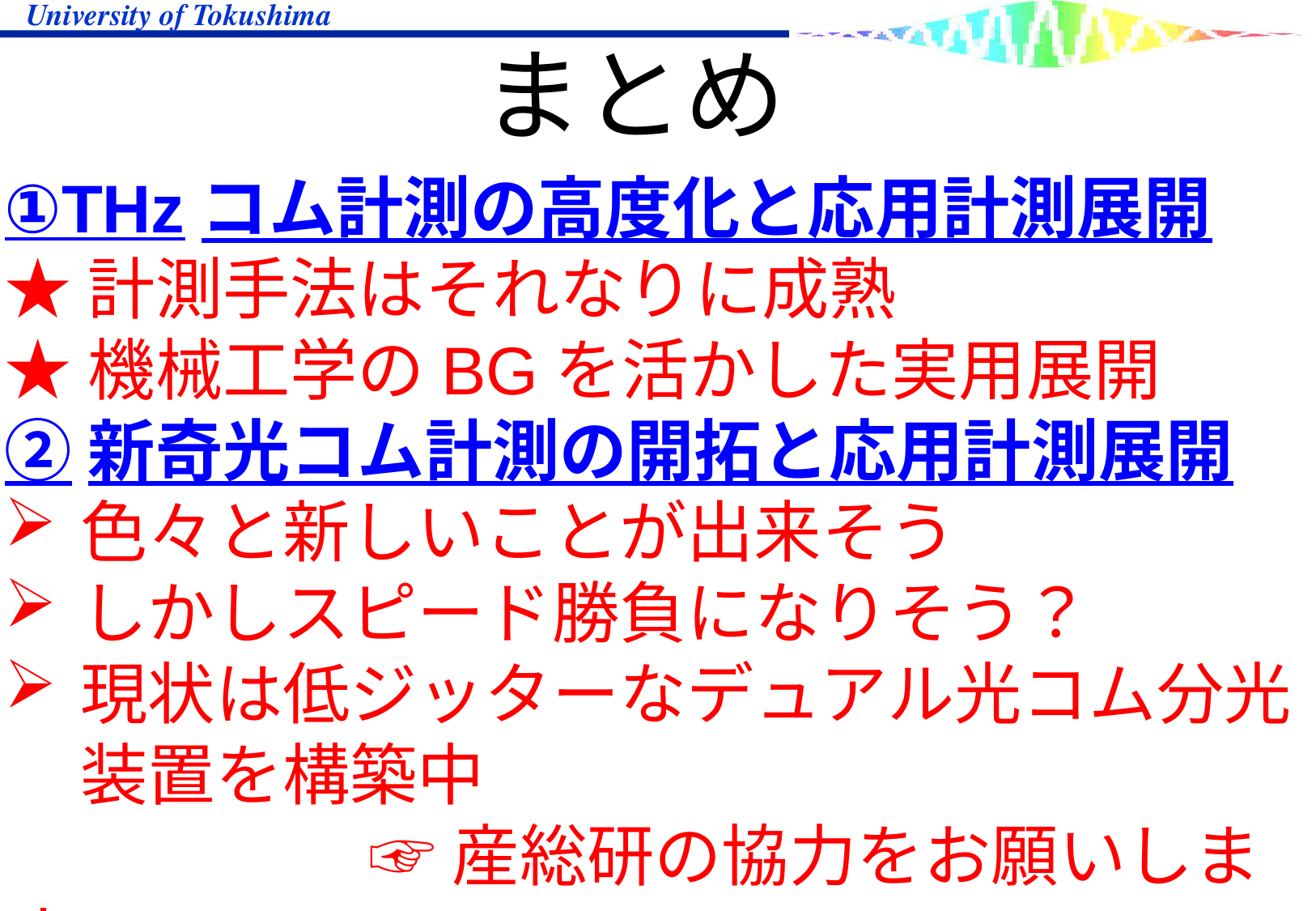

# まとめ
①THzコム計測の高度化と応用計測展開
★計測手法はそれなりに成熟
★機械工学のBGを活かした実用展開
②新奇光コム計測の開拓と応用計測展開
色々と新しいことが出来そう
しかしスピード勝負になりそう？
現状は低ジッターなデュアル光コム分光装置を構築中
			☞産総研の協力をお願いします